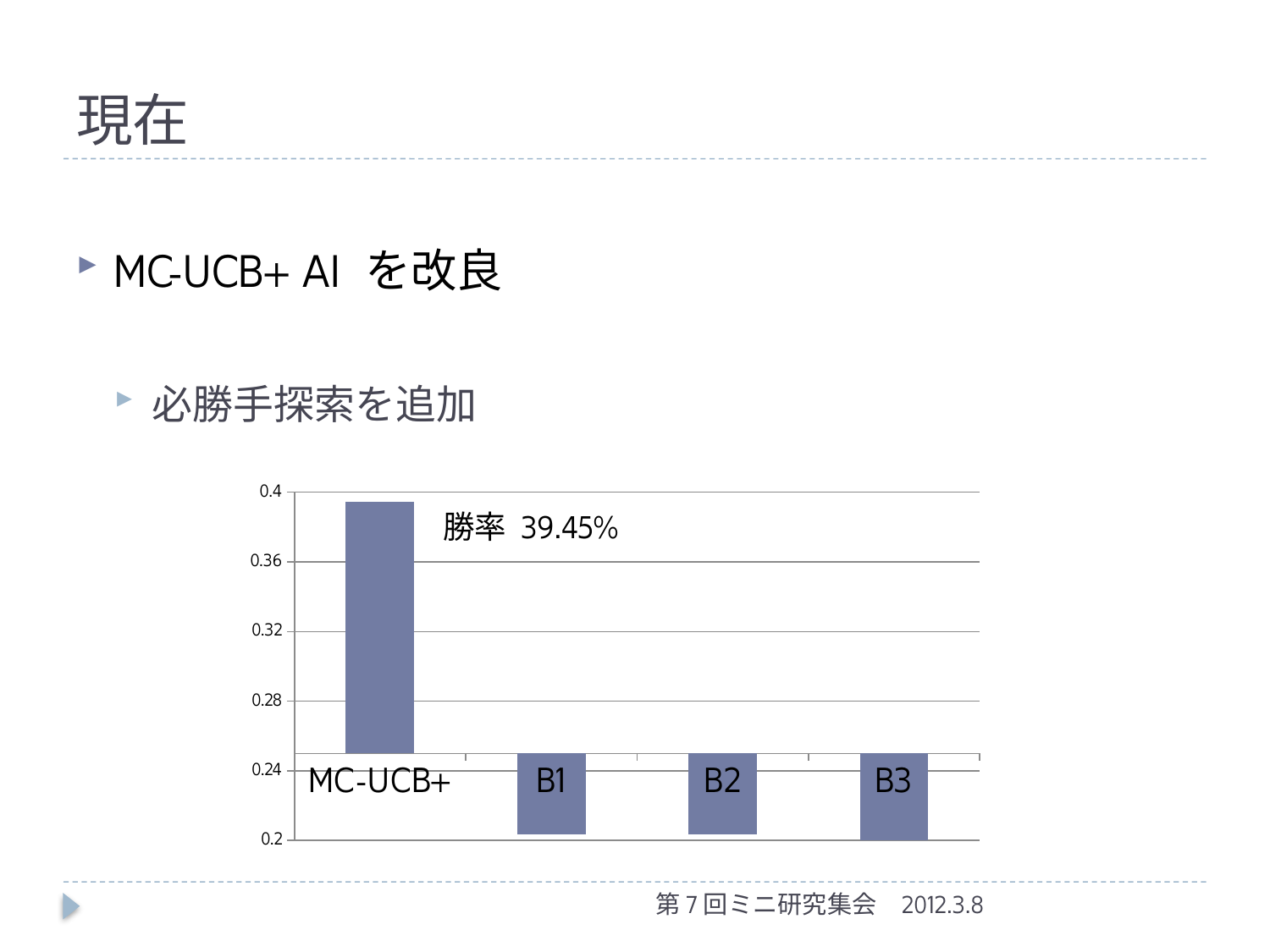

# 現在

MC-UCB+ AI を改良

必勝手探索を追加

### Chart

| Category |  |
|---|---|
| MC-UCB+ | 0.3945 |
| B1 | 0.2036 |
| B2 | 0.2034 |
| B3 | 0.1985 |
勝率 39.45%
第7回ミニ研究集会
2012.3.8